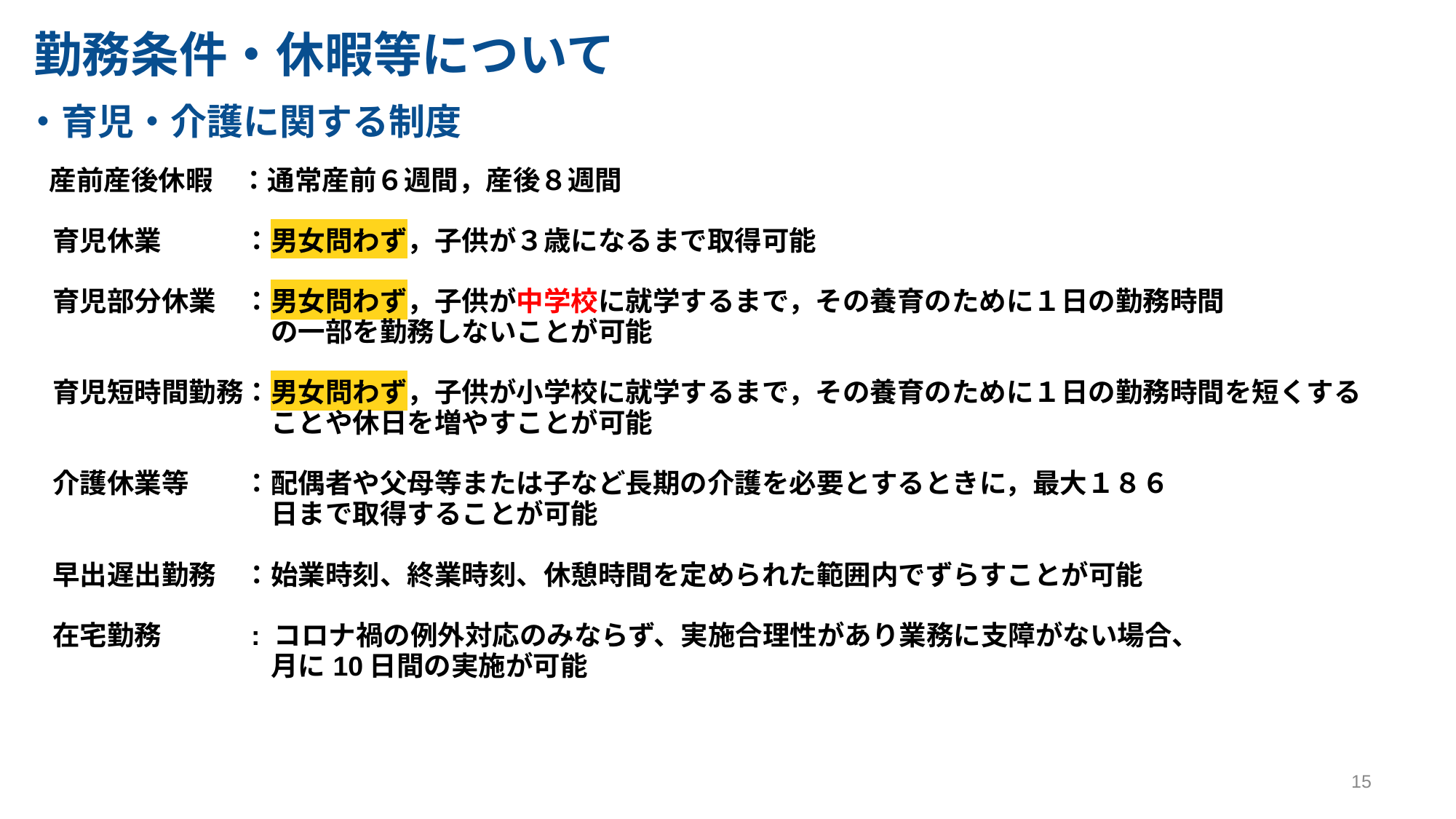

勤務条件・休暇等について

| ・育児・介護に関する制度 |
| --- |
| 産前産後休暇　：通常産前６週間，産後８週間 　 　育児休業　　　：男女問わず，子供が３歳になるまで取得可能 　 　育児部分休業　：男女問わず，子供が中学校に就学するまで，その養育のために１日の勤務時間 　　　　　　　　　の一部を勤務しないことが可能 　 　育児短時間勤務：男女問わず，子供が小学校に就学するまで，その養育のために１日の勤務時間を短くする 　　　　　　　　　ことや休日を増やすことが可能 　 　介護休業等　　：配偶者や父母等または子など長期の介護を必要とするときに，最大１８６ 　　　　　　　　　日まで取得することが可能 　 　早出遅出勤務　：始業時刻、終業時刻、休憩時間を定められた範囲内でずらすことが可能　 　在宅勤務　　　: コロナ禍の例外対応のみならず、実施合理性があり業務に支障がない場合、 　　　　　　　　　月に10日間の実施が可能 |
15